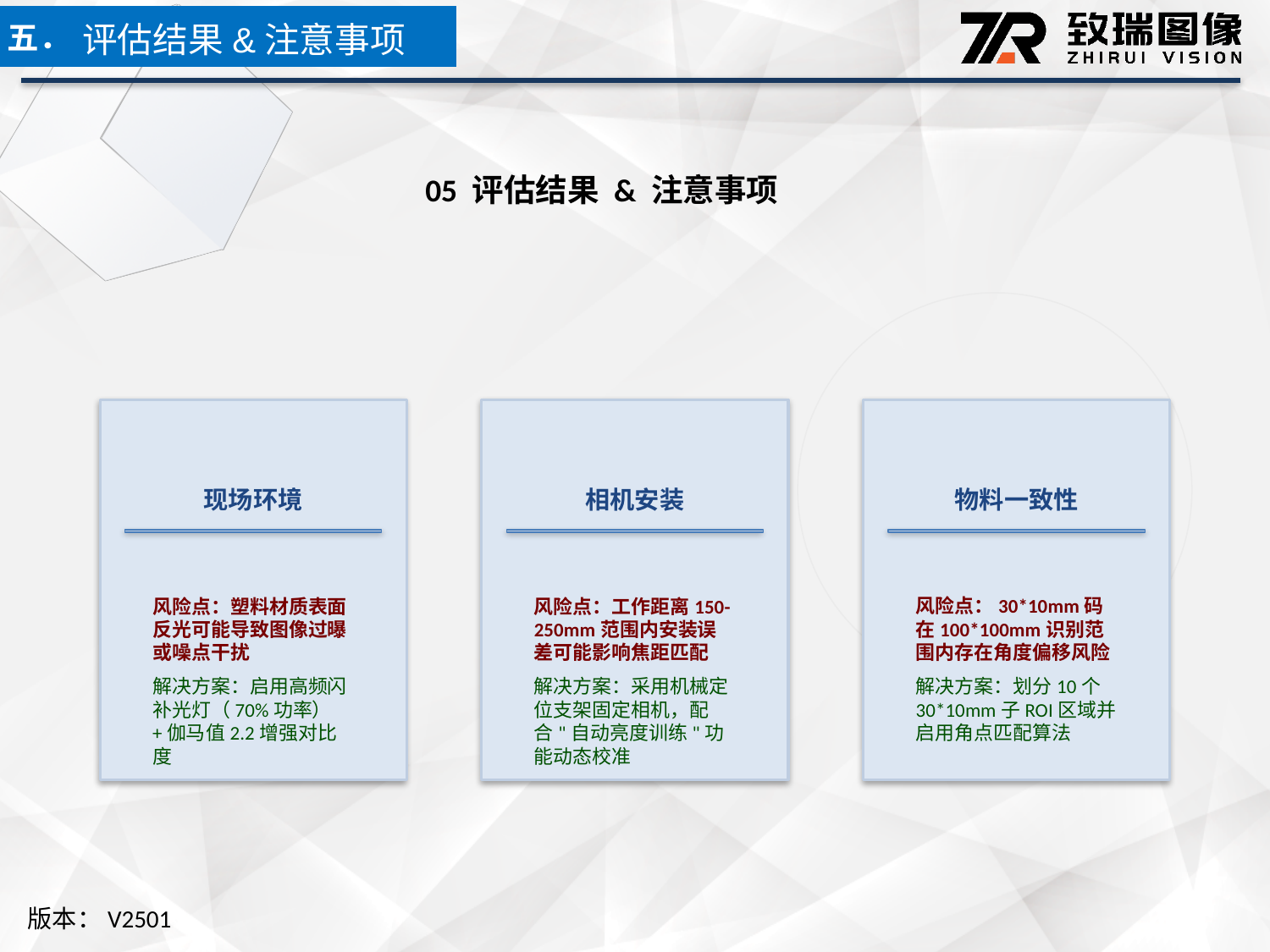

五．
评估结果&注意事项

05 评估结果 & 注意事项

现场环境

相机安装

物料一致性

风险点：塑料材质表面反光可能导致图像过曝或噪点干扰
解决方案：启用高频闪补光灯（70%功率）+伽马值2.2增强对比度

风险点：工作距离150-250mm范围内安装误差可能影响焦距匹配
解决方案：采用机械定位支架固定相机，配合"自动亮度训练"功能动态校准

风险点：30*10mm码在100*100mm识别范围内存在角度偏移风险
解决方案：划分10个30*10mm子ROI区域并启用角点匹配算法